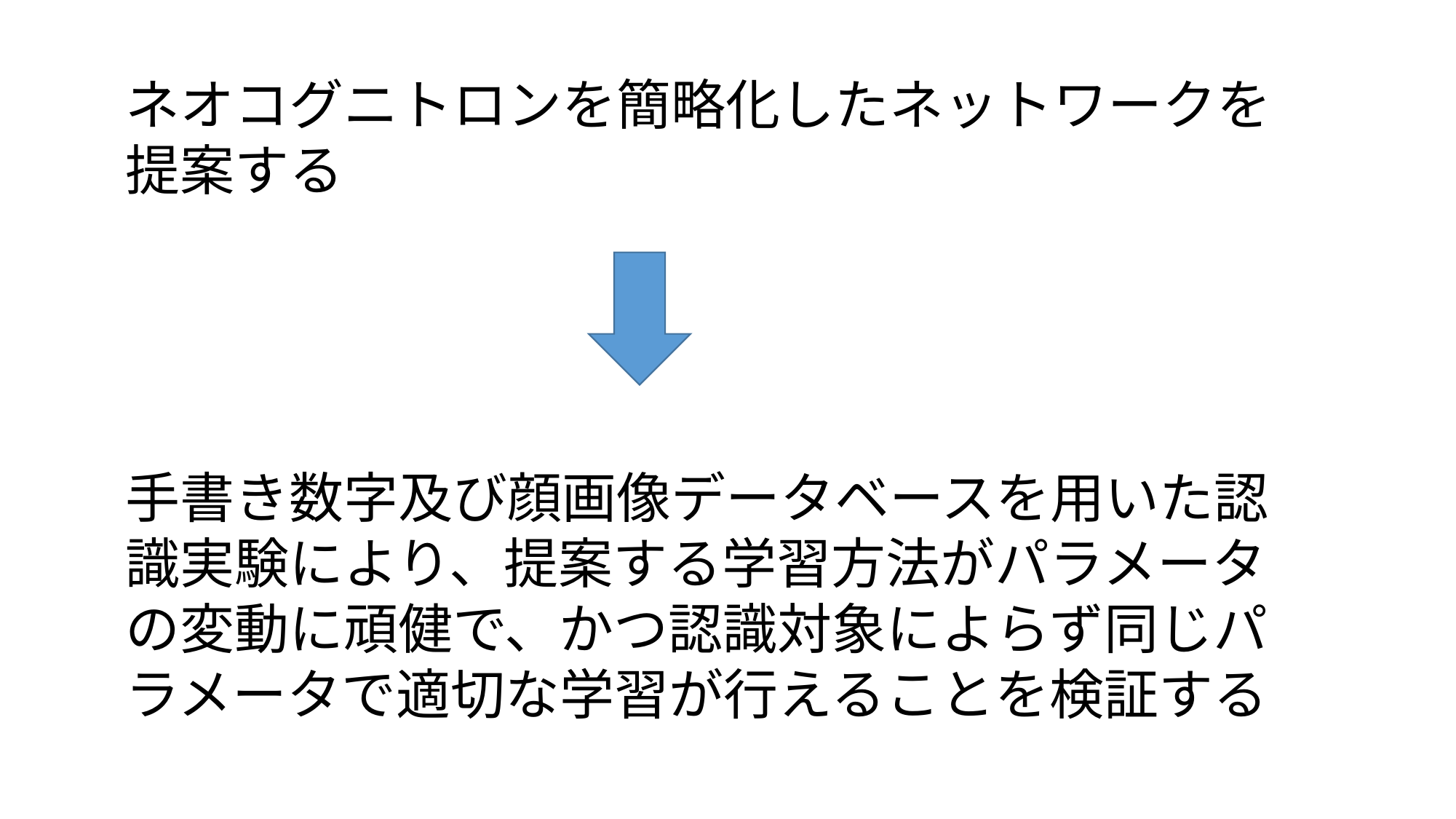

ネオコグニトロンを簡略化したネットワークを提案する

手書き数字及び顔画像データベースを用いた認識実験により、提案する学習方法がパラメータの変動に頑健で、かつ認識対象によらず同じパラメータで適切な学習が行えることを検証する